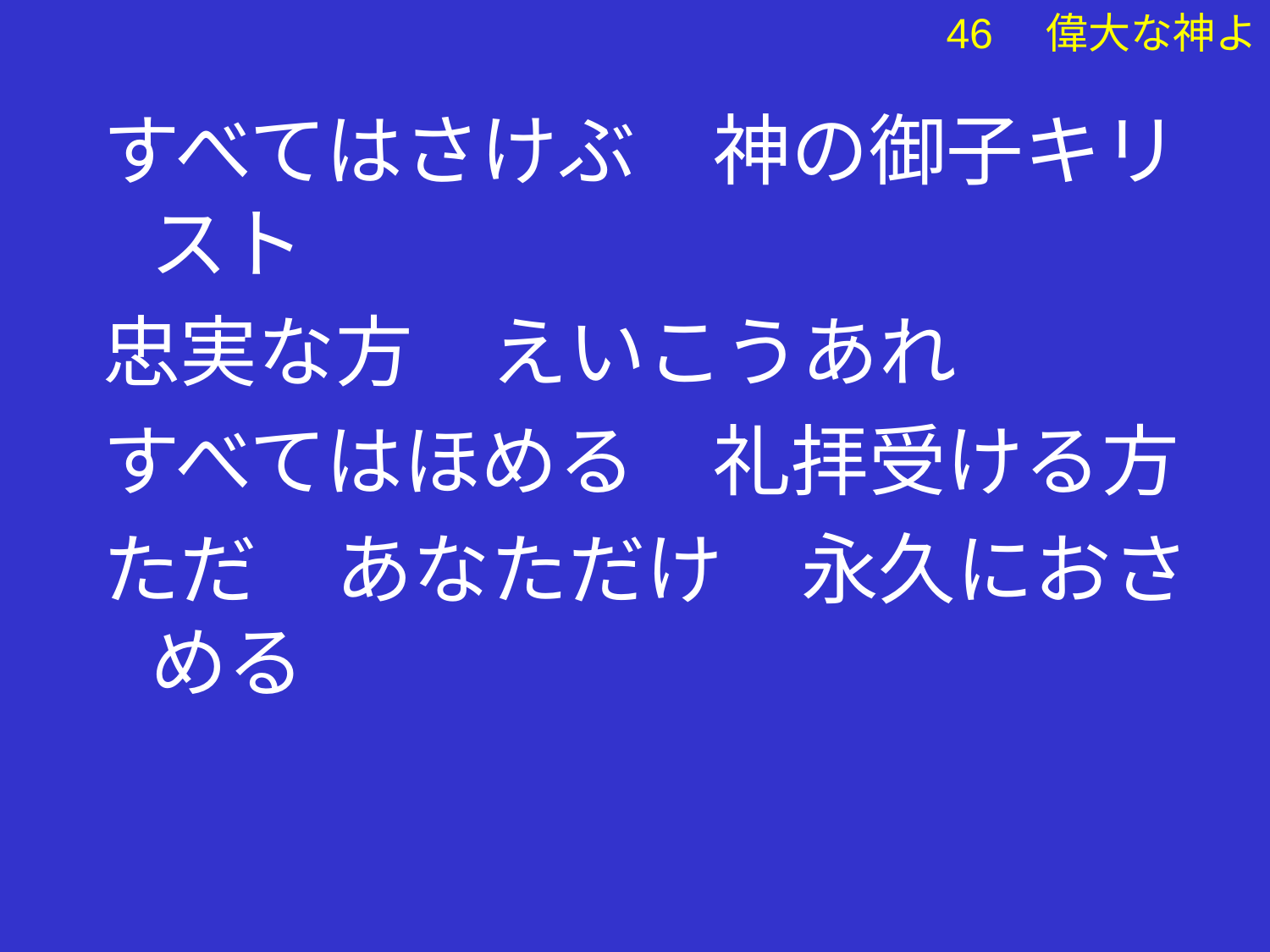

すべてはさけぶ　神の御子キリスト
忠実な方　えいこうあれ
すべてはほめる　礼拝受ける方
ただ　あなただけ　永久におさめる

# 46　偉大な神よ